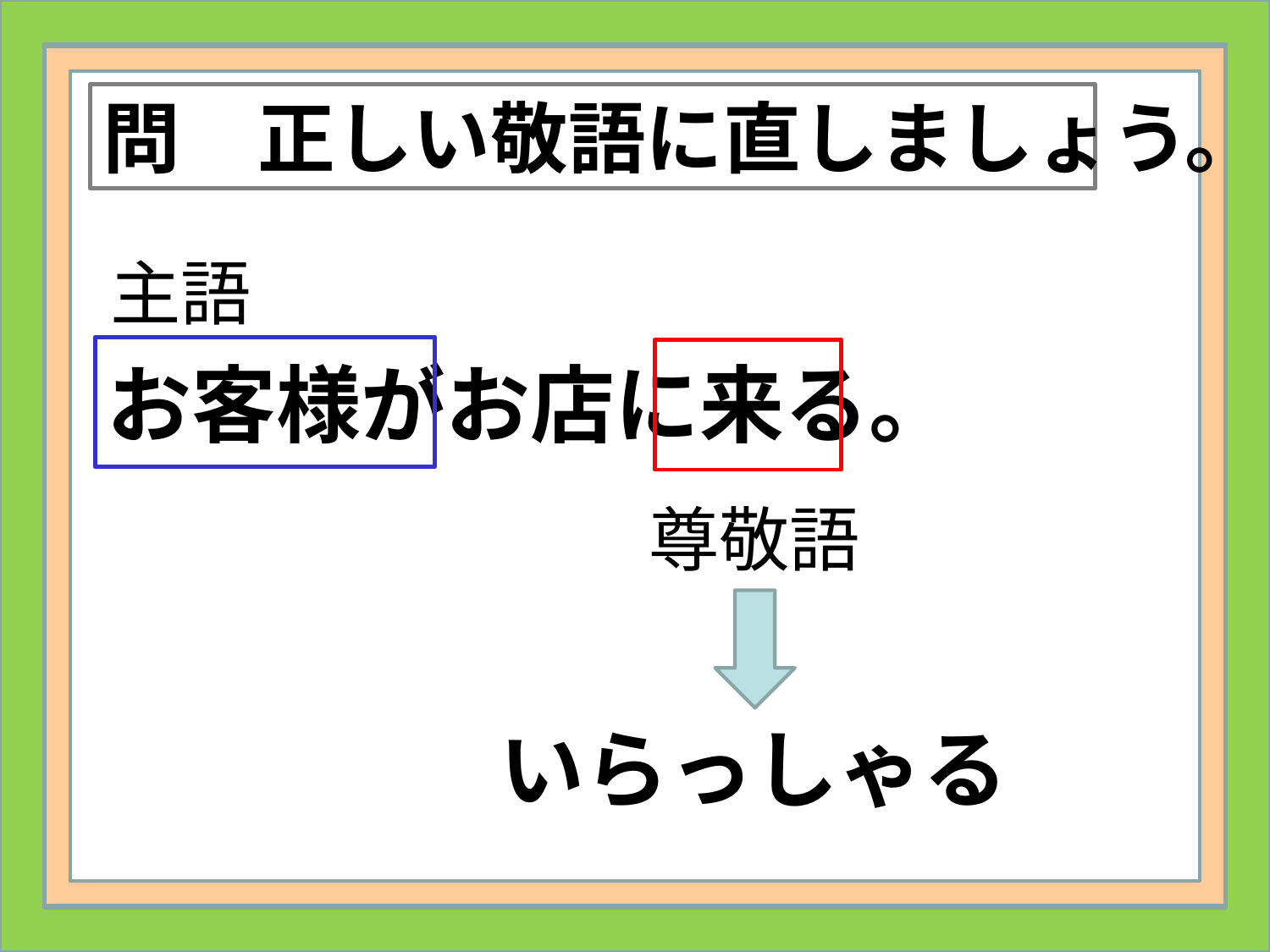

問　正しい敬語に直しましょう。
主語
お客様がお店に来る。

尊敬語

いらっしゃる